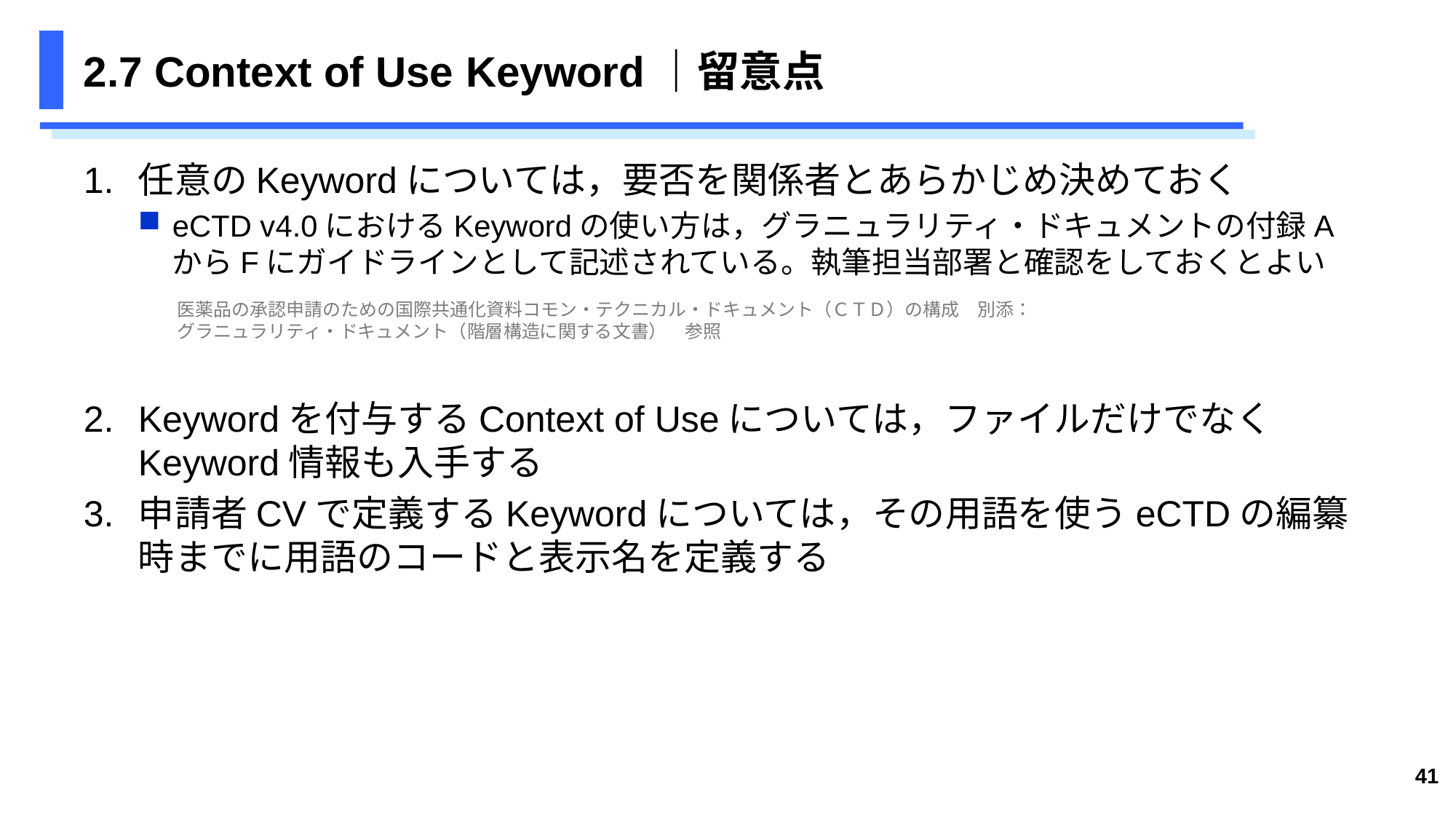

# 2.7 Context of Use Keyword｜留意点
任意のKeywordについては，要否を関係者とあらかじめ決めておく
eCTD v4.0におけるKeywordの使い方は，グラニュラリティ・ドキュメントの付録AからFにガイドラインとして記述されている。執筆担当部署と確認をしておくとよい

Keywordを付与するContext of Useについては，ファイルだけでなくKeyword情報も入手する
申請者CVで定義するKeywordについては，その用語を使うeCTDの編纂時までに用語のコードと表示名を定義する
医薬品の承認申請のための国際共通化資料コモン・テクニカル・ドキュメント（ＣＴＤ）の構成　別添：
グラニュラリティ・ドキュメント（階層構造に関する文書）　参照
41